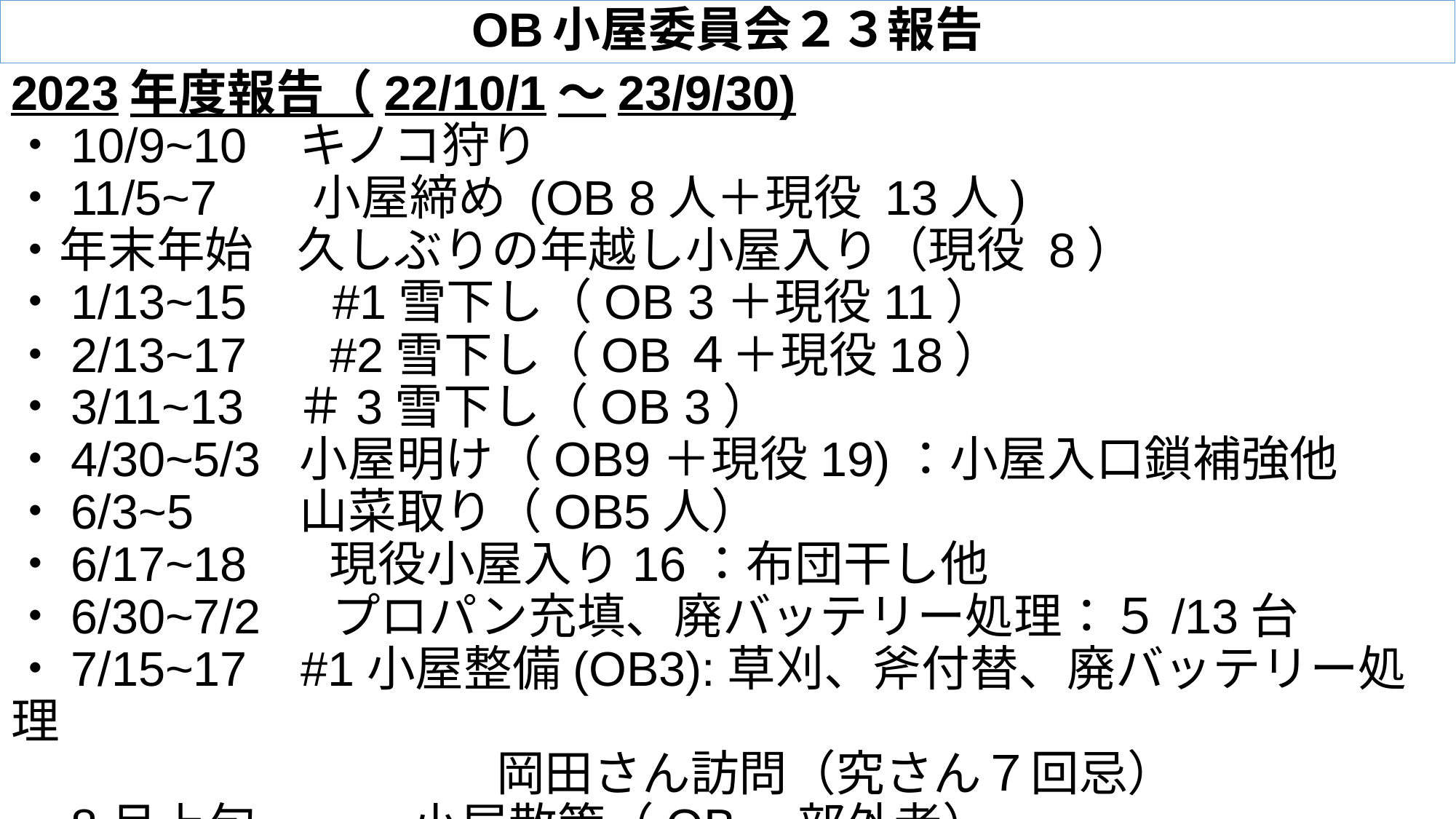

# OB小屋委員会２３報告
2023年度報告（22/10/1～23/9/30)
・10/9~10   キノコ狩り
・11/5~7 　  小屋締め (OB 8人＋現役 13人)
・年末年始    久しぶりの年越し小屋入り（現役 8）
・1/13~15 　#1雪下し（OB 3＋現役11）
・2/13~17　 #2雪下し（OB４＋現役18）
・3/11~13   ＃3雪下し（OB 3）
・4/30~5/3  小屋明け（OB9＋現役19)：小屋入口鎖補強他
・6/3~5       山菜取り（OB5人）
・6/17~18　  現役小屋入り16：布団干し他
・6/30~7/2　 プロパン充填、廃バッテリー処理：５/13台
・7/15~17    #1小屋整備(OB3):草刈、斧付替、廃バッテリー処理
　　　　　　　　　　岡田さん訪問（究さん７回忌）
・8月上旬　　　 小屋散策（OB、部外者）